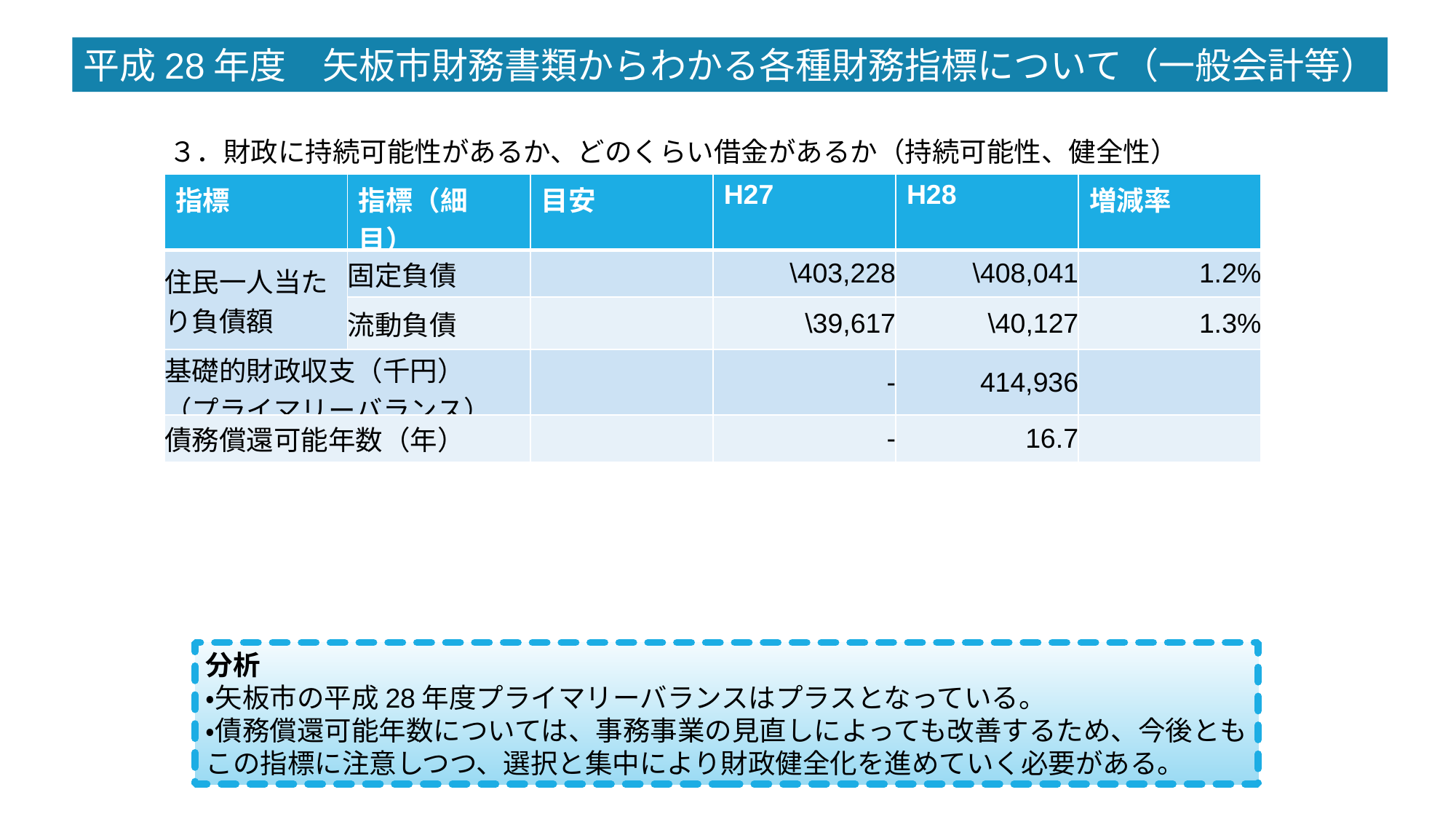

平成28年度　矢板市財務書類からわかる各種財務指標について（一般会計等）
３．財政に持続可能性があるか、どのくらい借金があるか（持続可能性、健全性）
| 指標 | 指標（細目） | 目安 | H27 | H28 | 増減率 |
| --- | --- | --- | --- | --- | --- |
| 住民一人当たり負債額 | 固定負債 |  | \403,228 | \408,041 | 1.2% |
|  | 流動負債 |  | \39,617 | \40,127 | 1.3% |
| 基礎的財政収支（千円） （プライマリーバランス） |  |  | - | 414,936 |  |
| 債務償還可能年数（年） |  |  | - | 16.7 |  |
分析
・矢板市の平成28年度プライマリーバランスはプラスとなっている。
・債務償還可能年数については、事務事業の見直しによっても改善するため、今後とも
この指標に注意しつつ、選択と集中により財政健全化を進めていく必要がある。